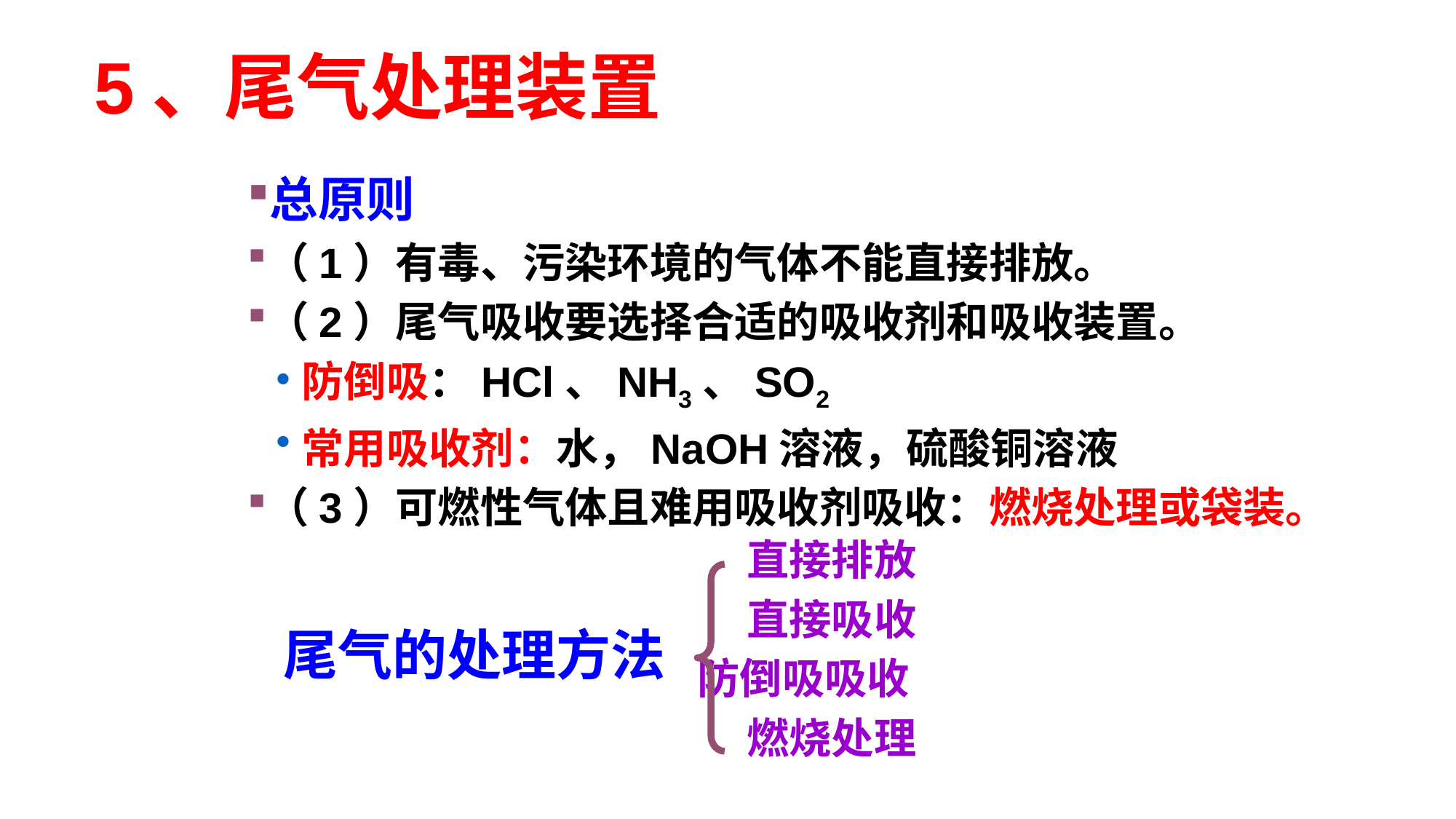

# 5、尾气处理装置
总原则
（1）有毒、污染环境的气体不能直接排放。
（2）尾气吸收要选择合适的吸收剂和吸收装置。
防倒吸：HCl、NH3、SO2
常用吸收剂：水，NaOH溶液，硫酸铜溶液
（3）可燃性气体且难用吸收剂吸收：燃烧处理或袋装。

　　　　　　　　　直接排放
　　　　　　　　　直接吸收
                            　 防倒吸吸收
　　　　　　　　　燃烧处理

尾气的处理方法